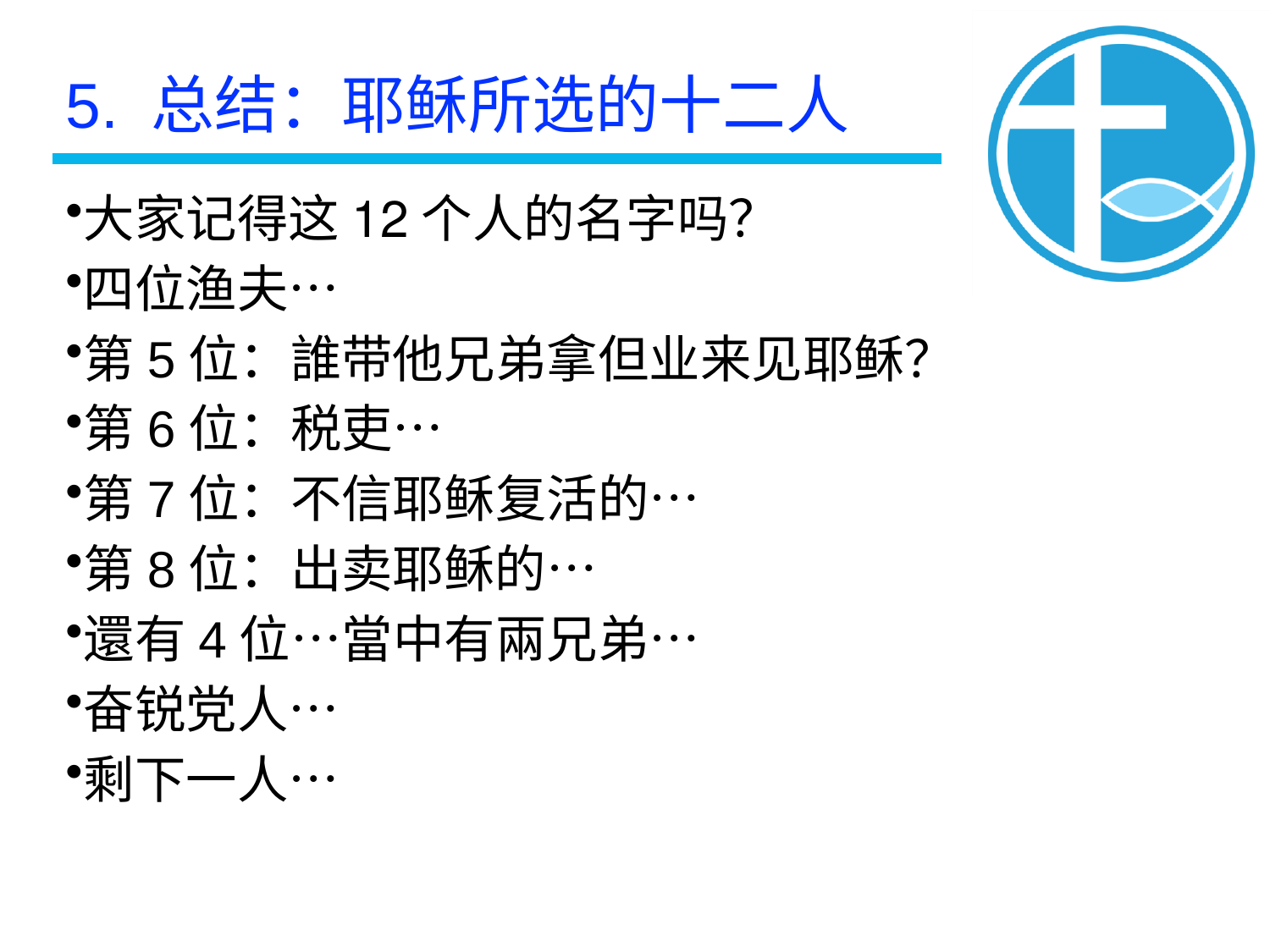

5. 总结：耶稣所选的十二人
大家记得这12个人的名字吗？
四位渔夫⋯
第5位：誰带他兄弟拿但业来见耶稣？
第6位：税吏⋯
第7位：不信耶稣复活的⋯
第8位：出卖耶稣的⋯
還有4位⋯當中有兩兄弟⋯
奋锐党人⋯
剩下一人⋯